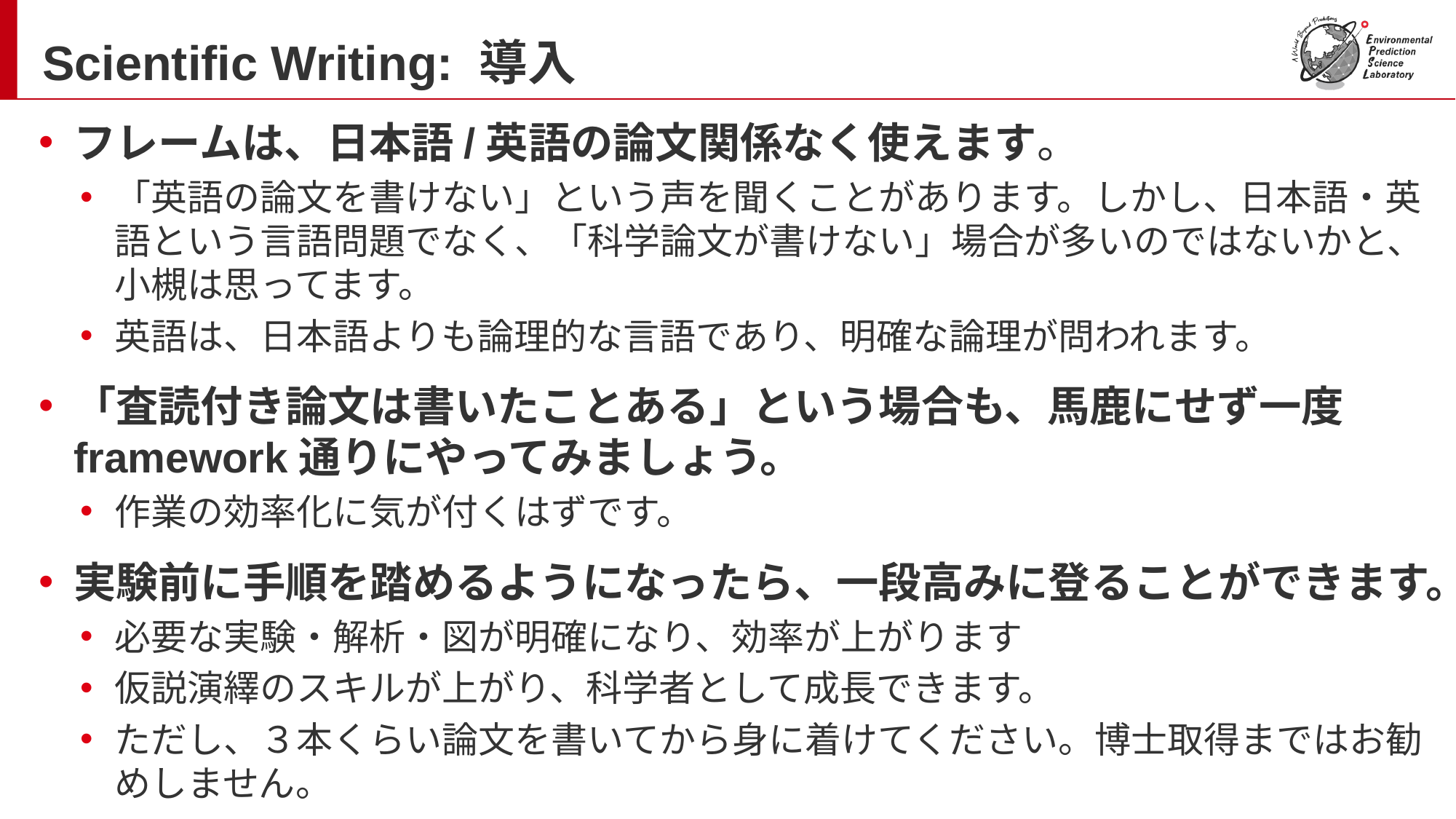

# Scientific Writing: 導入
フレームは、日本語/英語の論文関係なく使えます。
「英語の論文を書けない」という声を聞くことがあります。しかし、日本語・英語という言語問題でなく、「科学論文が書けない」場合が多いのではないかと、小槻は思ってます。
英語は、日本語よりも論理的な言語であり、明確な論理が問われます。
「査読付き論文は書いたことある」という場合も、馬鹿にせず一度framework通りにやってみましょう。
作業の効率化に気が付くはずです。
実験前に手順を踏めるようになったら、一段高みに登ることができます。
必要な実験・解析・図が明確になり、効率が上がります
仮説演繹のスキルが上がり、科学者として成長できます。
ただし、３本くらい論文を書いてから身に着けてください。博士取得まではお勧めしません。